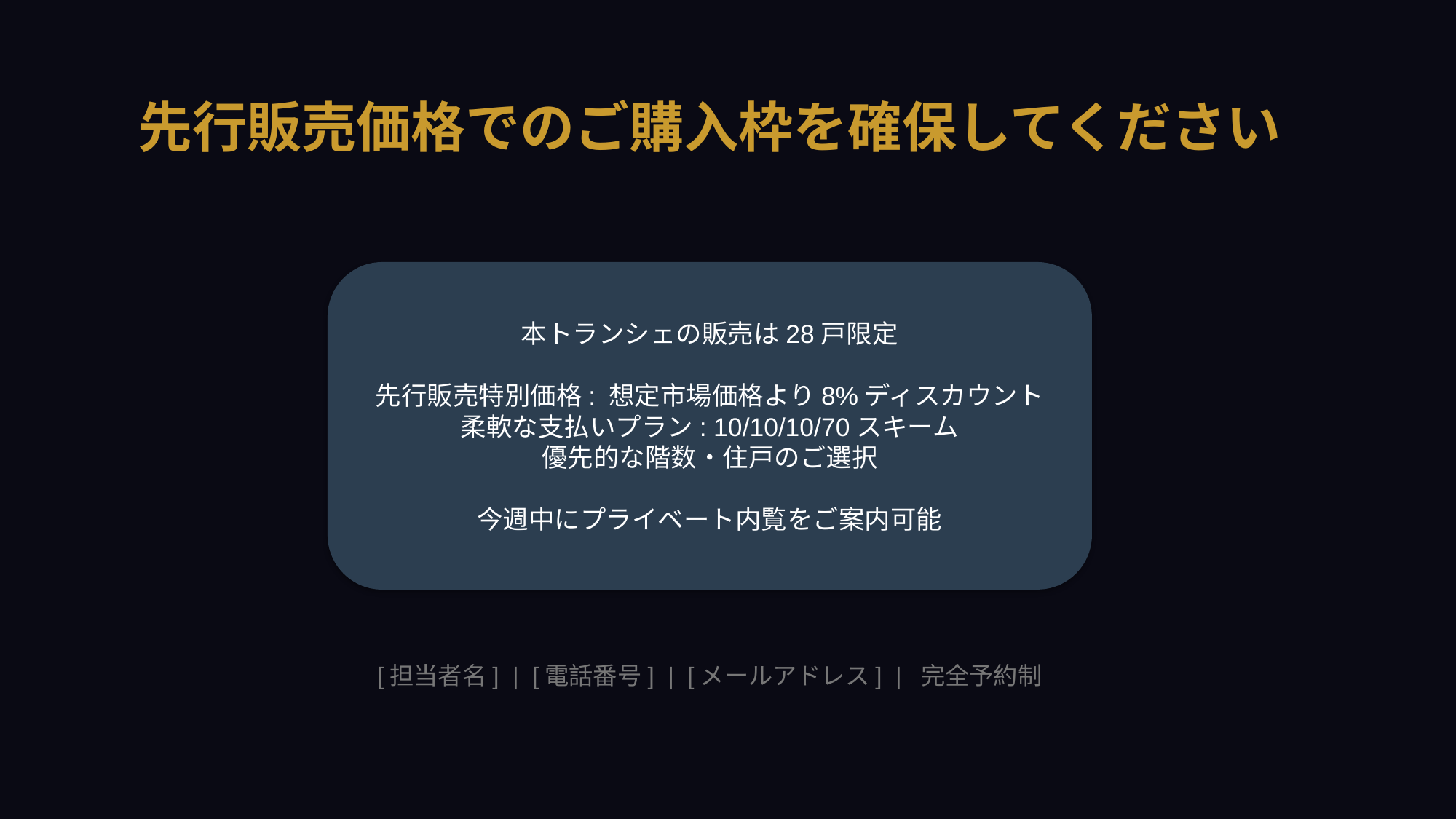

先行販売価格でのご購入枠を確保してください
本トランシェの販売は28戸限定
先行販売特別価格: 想定市場価格より8%ディスカウント
柔軟な支払いプラン: 10/10/10/70スキーム
優先的な階数・住戸のご選択
今週中にプライベート内覧をご案内可能
[担当者名]  |  [電話番号]  |  [メールアドレス]  |  完全予約制